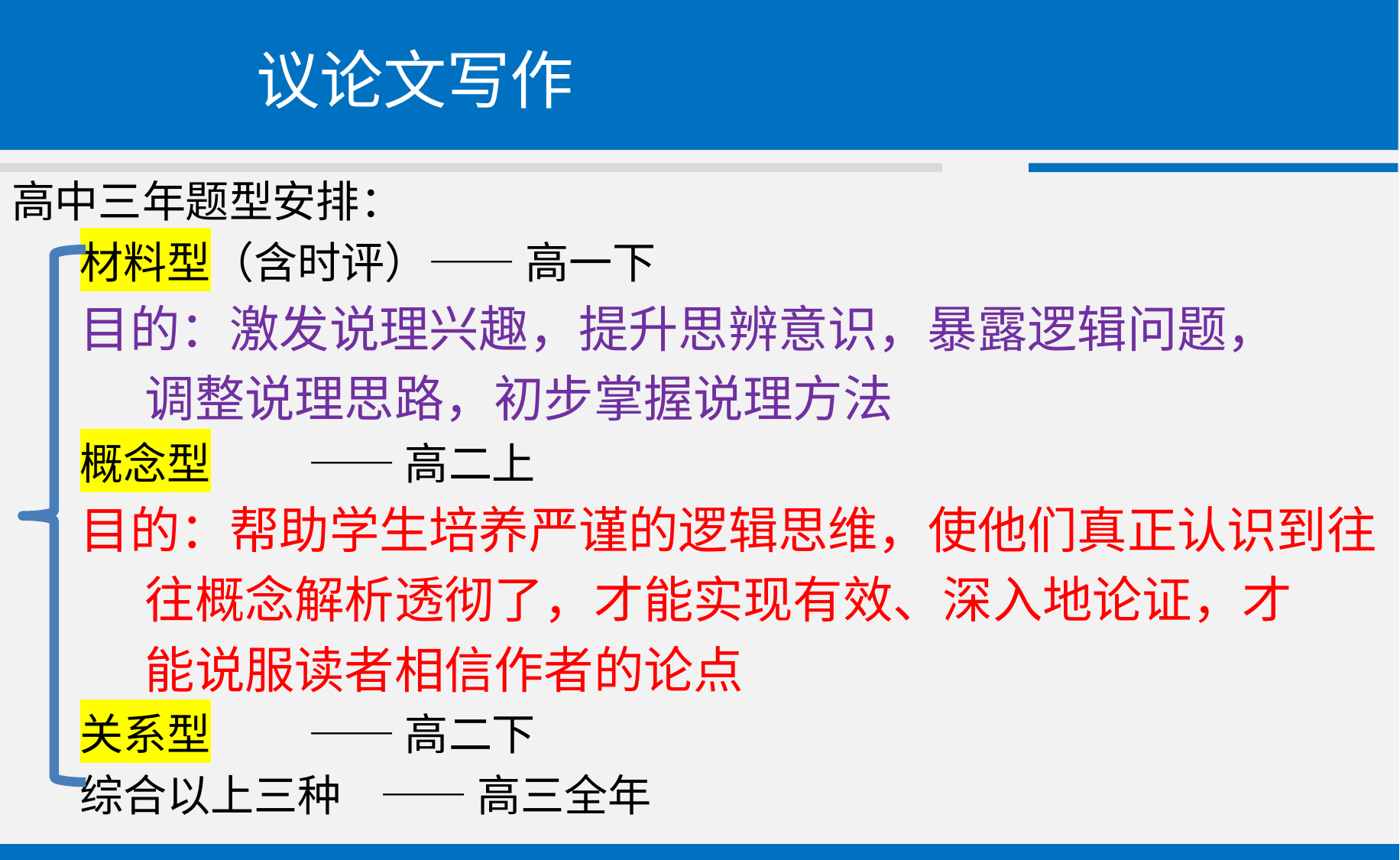

# 议论文写作
高中三年题型安排：
      材料型（含时评）—— 高一下
      目的：激发说理兴趣，提升思辨意识，暴露逻辑问题，
           调整说理思路，初步掌握说理方法
      概念型          —— 高二上
      目的：帮助学生培养严谨的逻辑思维，使他们真正认识到往
           往概念解析透彻了，才能实现有效、深入地论证，才
           能说服读者相信作者的论点
      关系型          —— 高二下
      综合以上三种    —— 高三全年